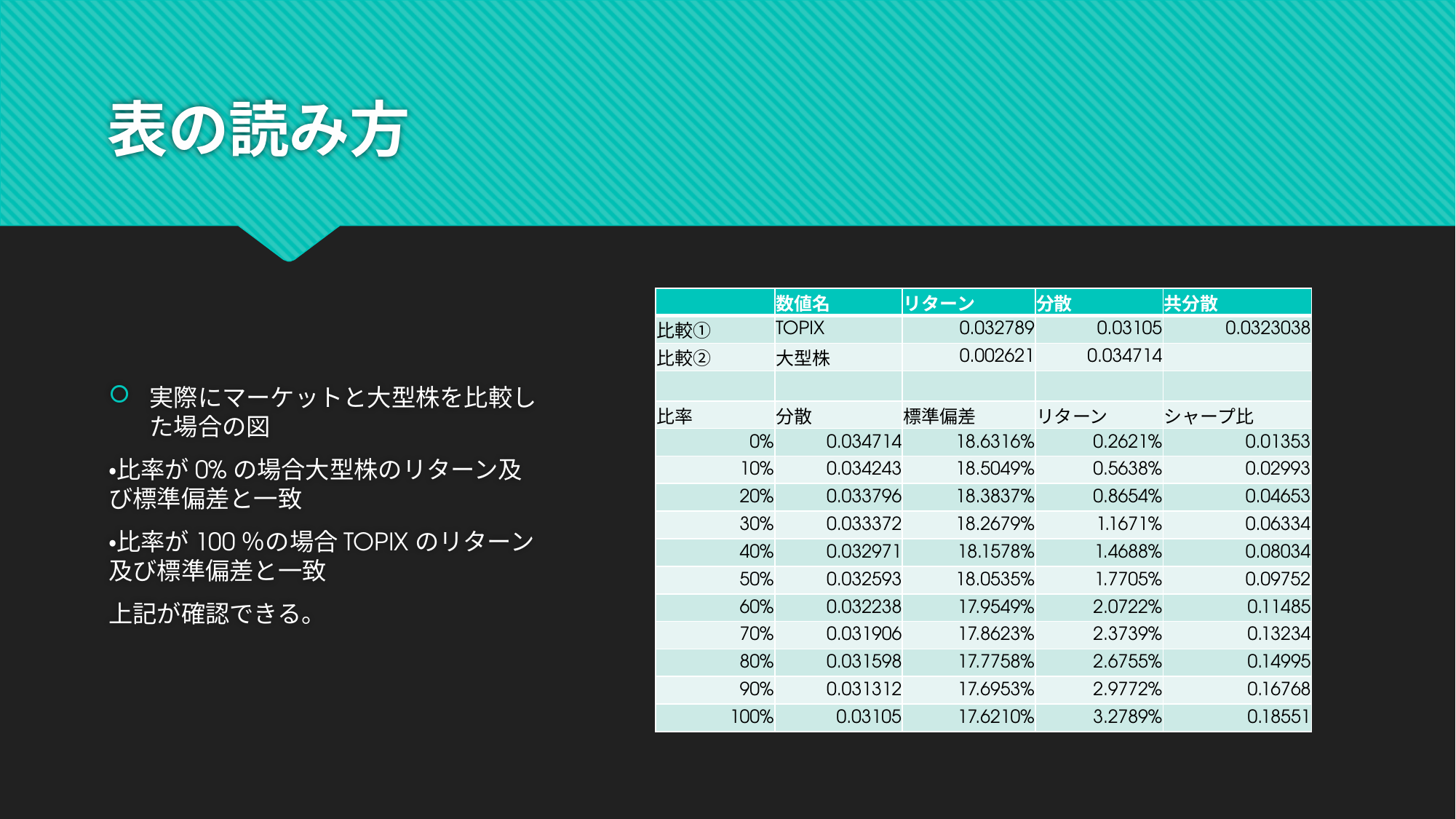

# 表の読み方
実際にマーケットと大型株を比較した場合の図
・比率が0%の場合大型株のリターン及び標準偏差と一致
・比率が100％の場合TOPIXのリターン及び標準偏差と一致
上記が確認できる。
|  | 数値名 | リターン | 分散 | 共分散 |
| --- | --- | --- | --- | --- |
| 比較① | TOPIX | 0.032789 | 0.03105 | 0.0323038 |
| 比較② | 大型株 | 0.002621 | 0.034714 |  |
|  |  |  |  |  |
| 比率 | 分散 | 標準偏差 | リターン | シャープ比 |
| 0% | 0.034714 | 18.6316% | 0.2621% | 0.01353 |
| 10% | 0.034243 | 18.5049% | 0.5638% | 0.02993 |
| 20% | 0.033796 | 18.3837% | 0.8654% | 0.04653 |
| 30% | 0.033372 | 18.2679% | 1.1671% | 0.06334 |
| 40% | 0.032971 | 18.1578% | 1.4688% | 0.08034 |
| 50% | 0.032593 | 18.0535% | 1.7705% | 0.09752 |
| 60% | 0.032238 | 17.9549% | 2.0722% | 0.11485 |
| 70% | 0.031906 | 17.8623% | 2.3739% | 0.13234 |
| 80% | 0.031598 | 17.7758% | 2.6755% | 0.14995 |
| 90% | 0.031312 | 17.6953% | 2.9772% | 0.16768 |
| 100% | 0.03105 | 17.6210% | 3.2789% | 0.18551 |